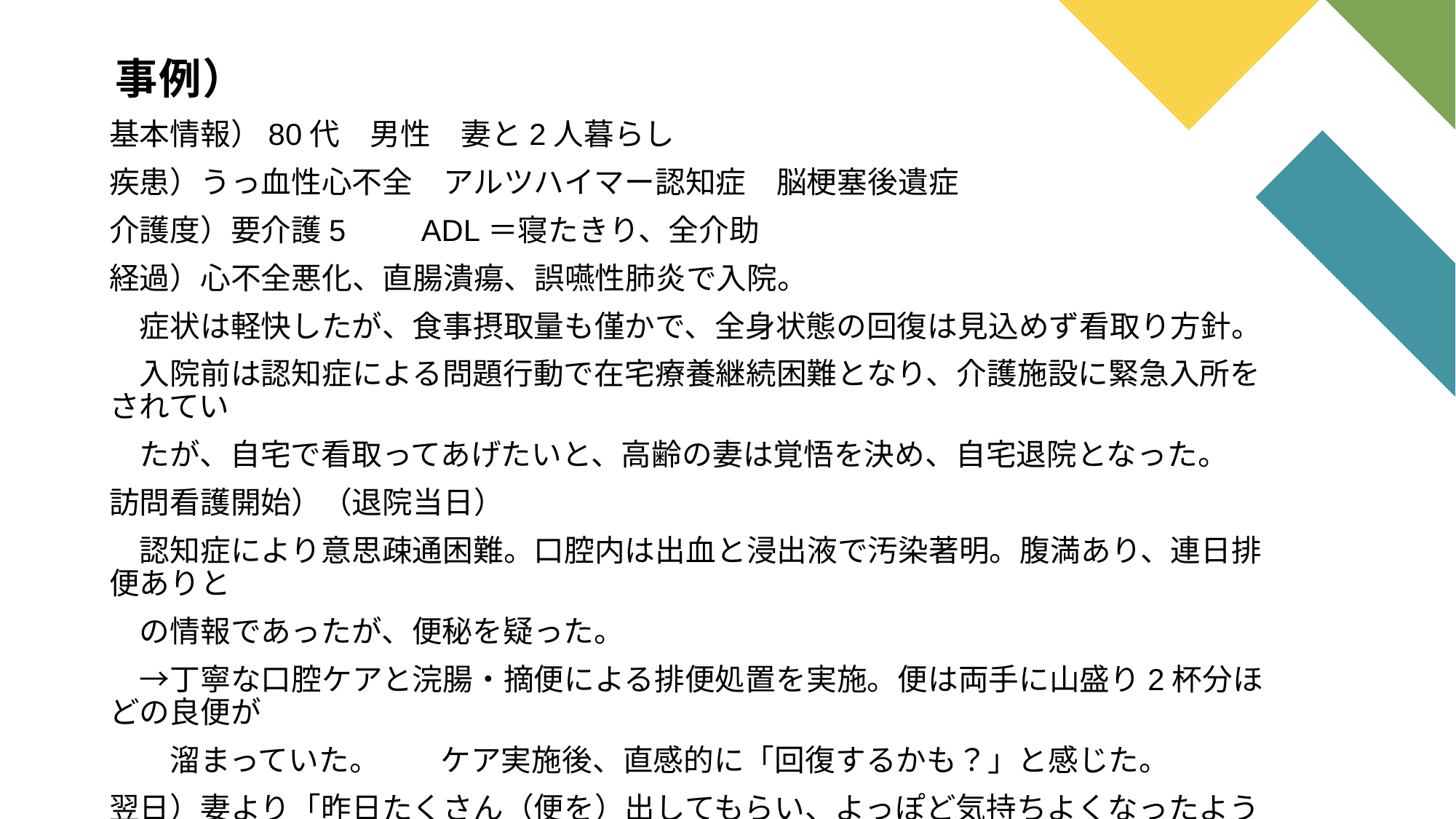

# 事例）
基本情報）80代　男性　妻と2人暮らし
疾患）うっ血性心不全　アルツハイマー認知症　脳梗塞後遺症
介護度）要介護5　　ADL＝寝たきり、全介助
経過）心不全悪化、直腸潰瘍、誤嚥性肺炎で入院。
　症状は軽快したが、食事摂取量も僅かで、全身状態の回復は見込めず看取り方針。
　入院前は認知症による問題行動で在宅療養継続困難となり、介護施設に緊急入所をされてい
　たが、自宅で看取ってあげたいと、高齢の妻は覚悟を決め、自宅退院となった。
訪問看護開始）（退院当日）
　認知症により意思疎通困難。口腔内は出血と浸出液で汚染著明。腹満あり、連日排便ありと
　の情報であったが、便秘を疑った。
　→丁寧な口腔ケアと浣腸・摘便による排便処置を実施。便は両手に山盛り2杯分ほどの良便が
　　溜まっていた。　　ケア実施後、直感的に「回復するかも？」と感じた。
翌日）妻より「昨日たくさん（便を）出してもらい、よっぽど気持ちよくなったようで、昼も夜も今朝も
　　食事を全部摂取しました」と報告あり。